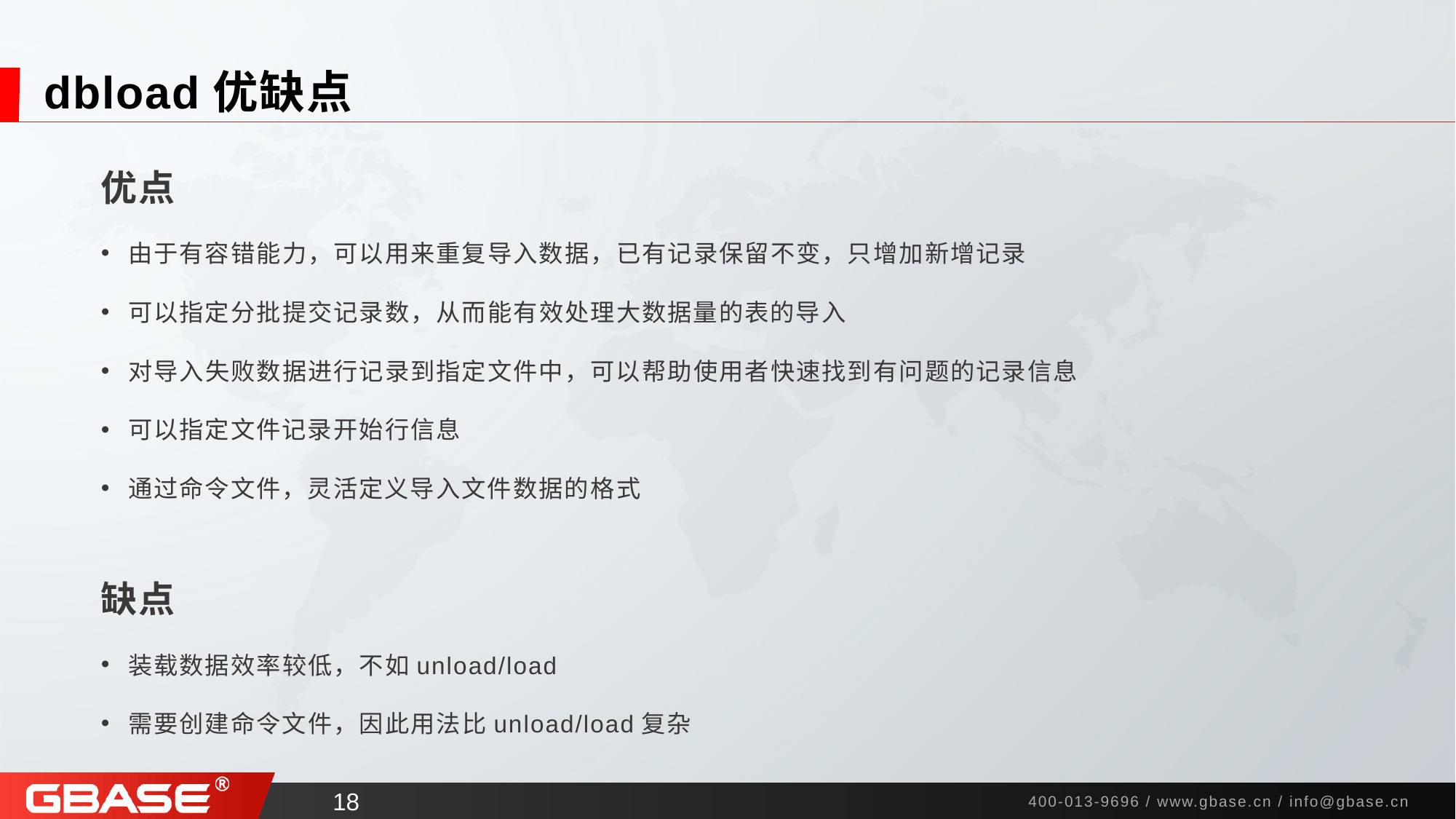

# dbload优缺点
优点
由于有容错能力，可以用来重复导入数据，已有记录保留不变，只增加新增记录
可以指定分批提交记录数，从而能有效处理大数据量的表的导入
对导入失败数据进行记录到指定文件中，可以帮助使用者快速找到有问题的记录信息
可以指定文件记录开始行信息
通过命令文件，灵活定义导入文件数据的格式

缺点
装载数据效率较低，不如unload/load
需要创建命令文件，因此用法比unload/load复杂